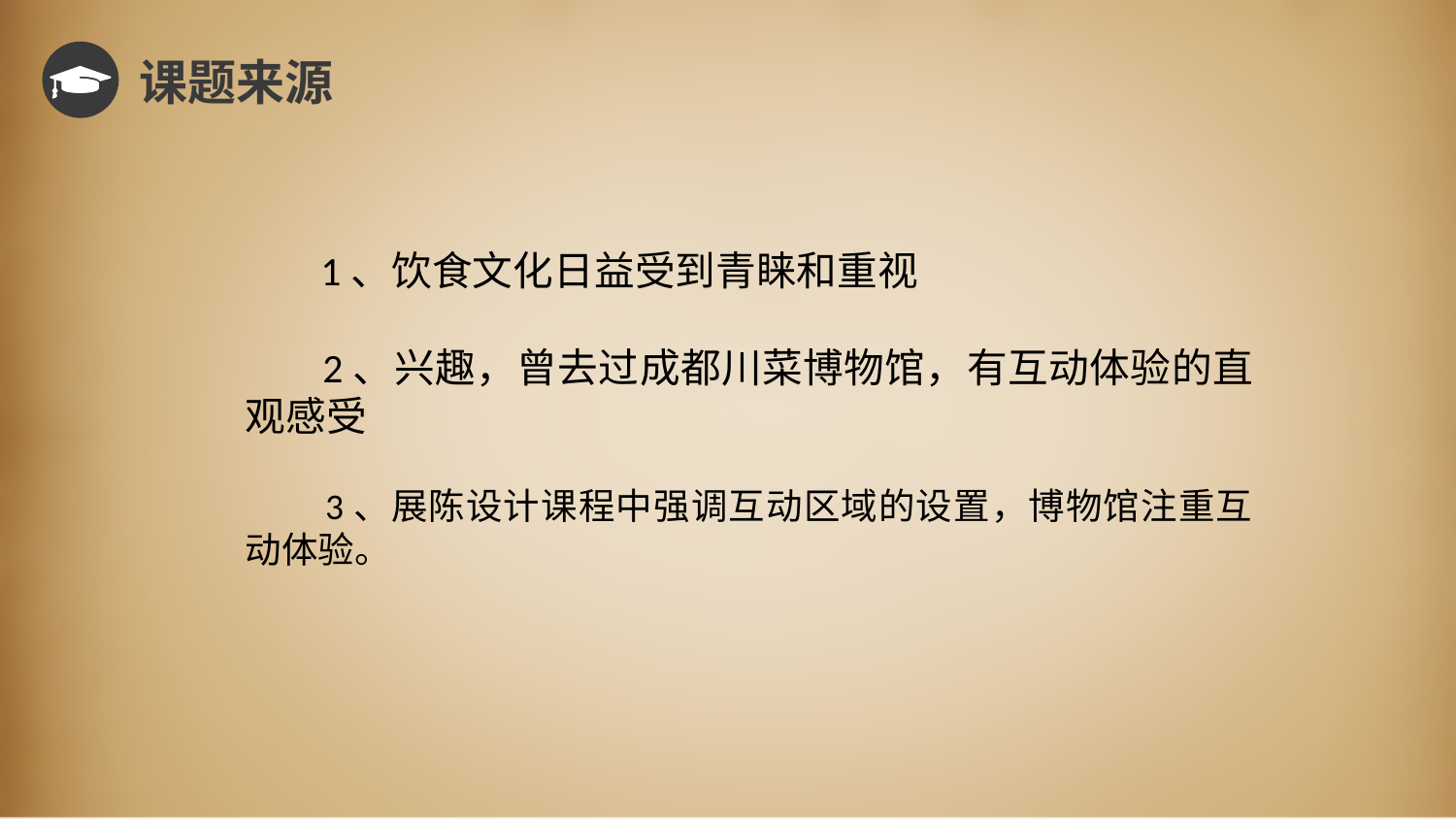

课题来源

    1、饮食文化日益受到青睐和重视

    2、兴趣，曾去过成都川菜博物馆，有互动体验的直观感受

    3、展陈设计课程中强调互动区域的设置，博物馆注重互动体验。